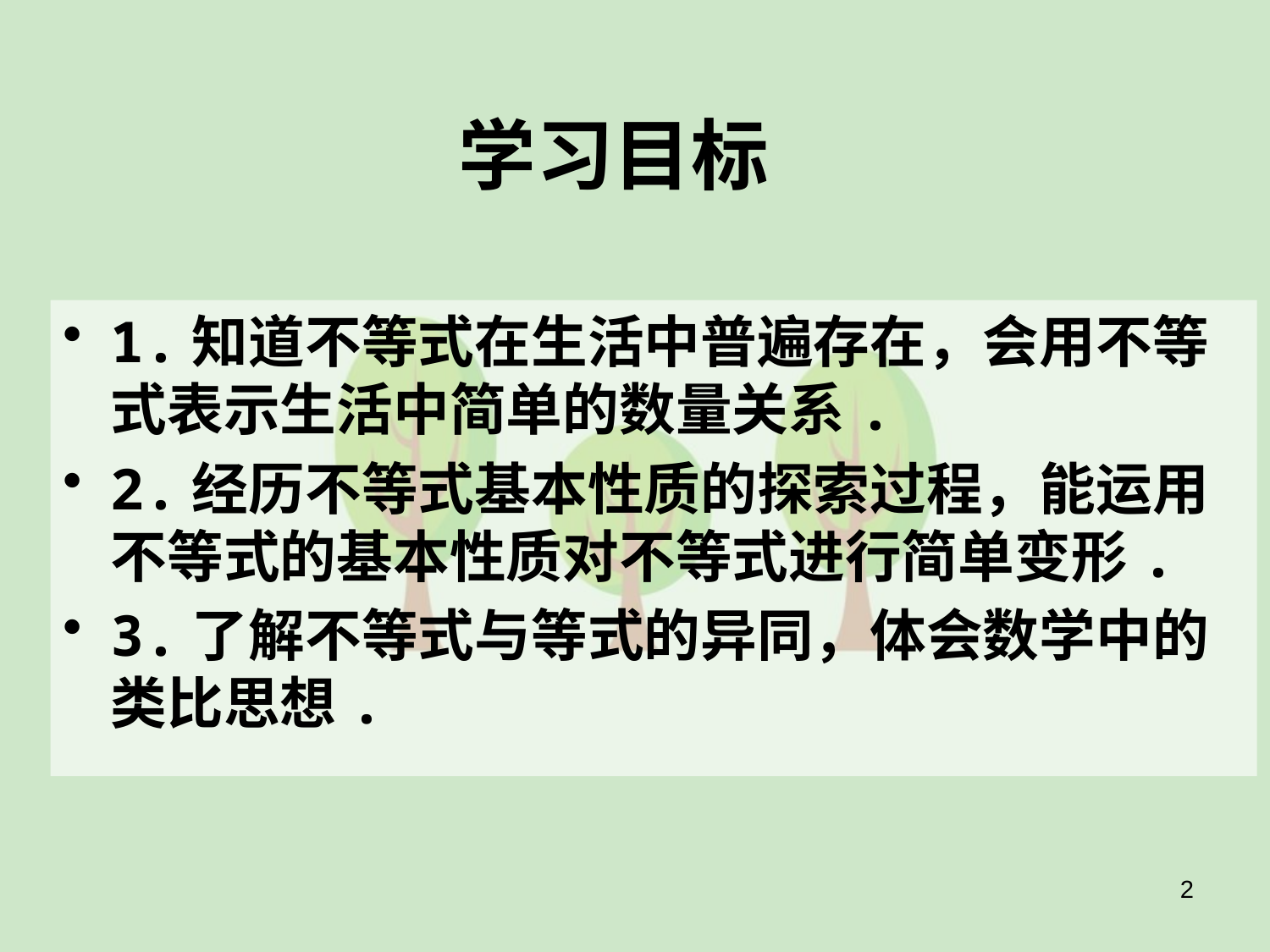

# 学习目标
1.知道不等式在生活中普遍存在，会用不等式表示生活中简单的数量关系.
2.经历不等式基本性质的探索过程，能运用不等式的基本性质对不等式进行简单变形.
3.了解不等式与等式的异同，体会数学中的类比思想.
2